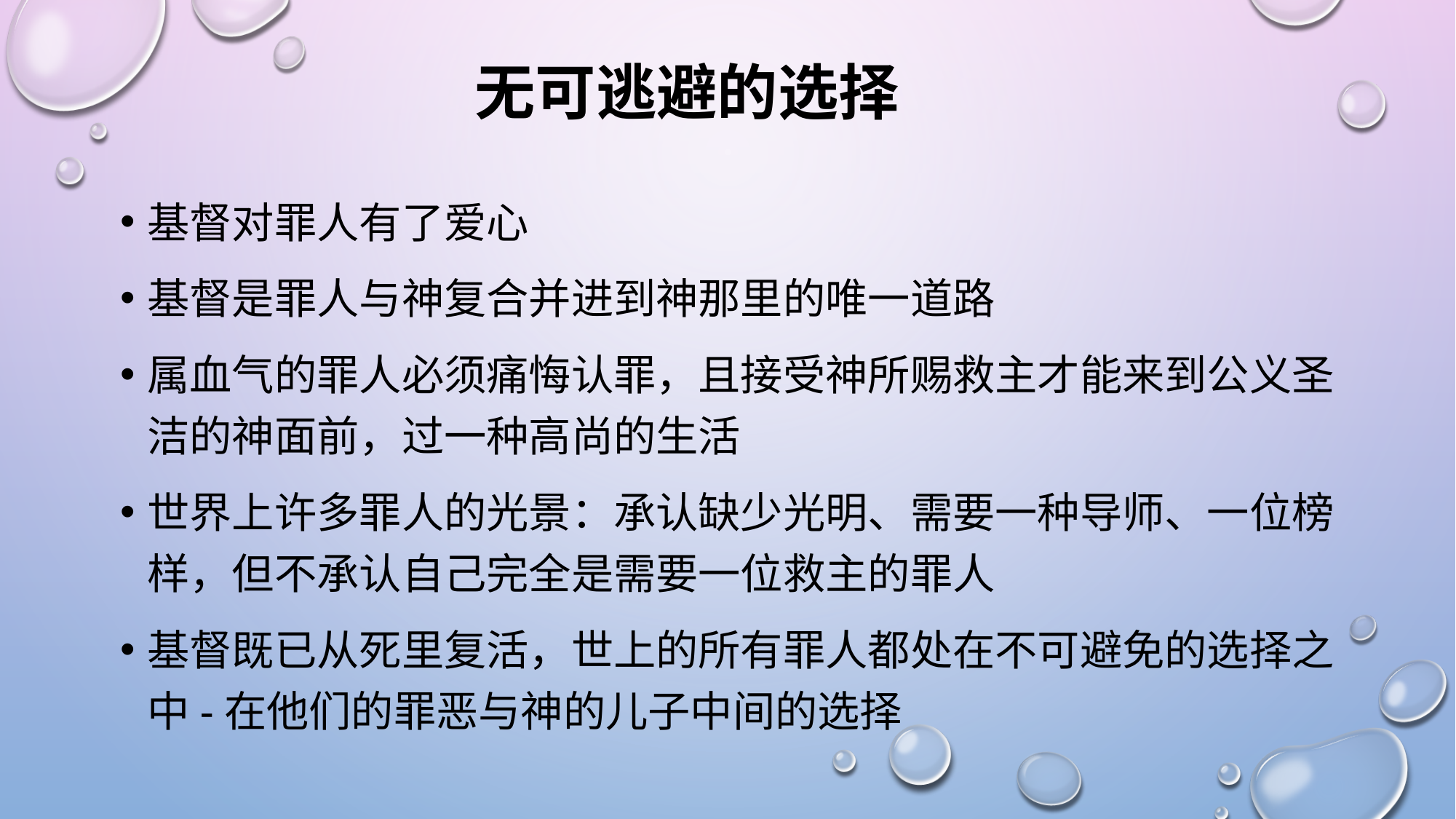

# 无可逃避的选择
基督对罪人有了爱心
基督是罪人与神复合并进到神那里的唯一道路
属血气的罪人必须痛悔认罪，且接受神所赐救主才能来到公义圣洁的神面前，过一种高尚的生活
世界上许多罪人的光景：承认缺少光明、需要一种导师、一位榜样，但不承认自己完全是需要一位救主的罪人
基督既已从死里复活，世上的所有罪人都处在不可避免的选择之中-在他们的罪恶与神的儿子中间的选择